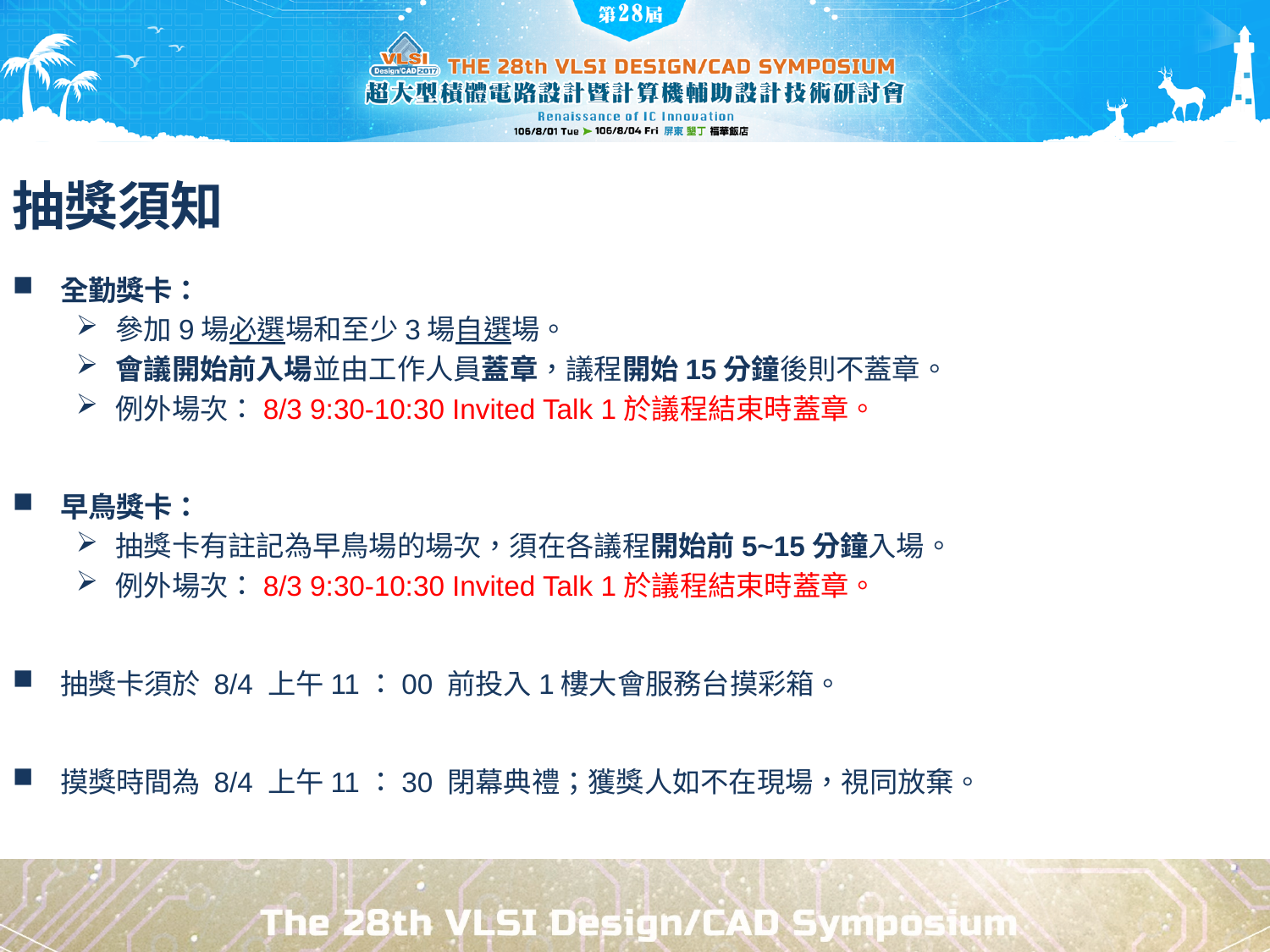

# 抽獎須知
全勤獎卡：
參加9場必選場和至少3場自選場。
會議開始前入場並由工作人員蓋章，議程開始15分鐘後則不蓋章。
例外場次：8/3 9:30-10:30 Invited Talk 1於議程結束時蓋章。

早鳥獎卡：
抽獎卡有註記為早鳥場的場次，須在各議程開始前5~15分鐘入場。
例外場次：8/3 9:30-10:30 Invited Talk 1於議程結束時蓋章。

抽獎卡須於 8/4 上午11：00 前投入1樓大會服務台摸彩箱。

摸獎時間為 8/4 上午11：30 閉幕典禮；獲獎人如不在現場，視同放棄。